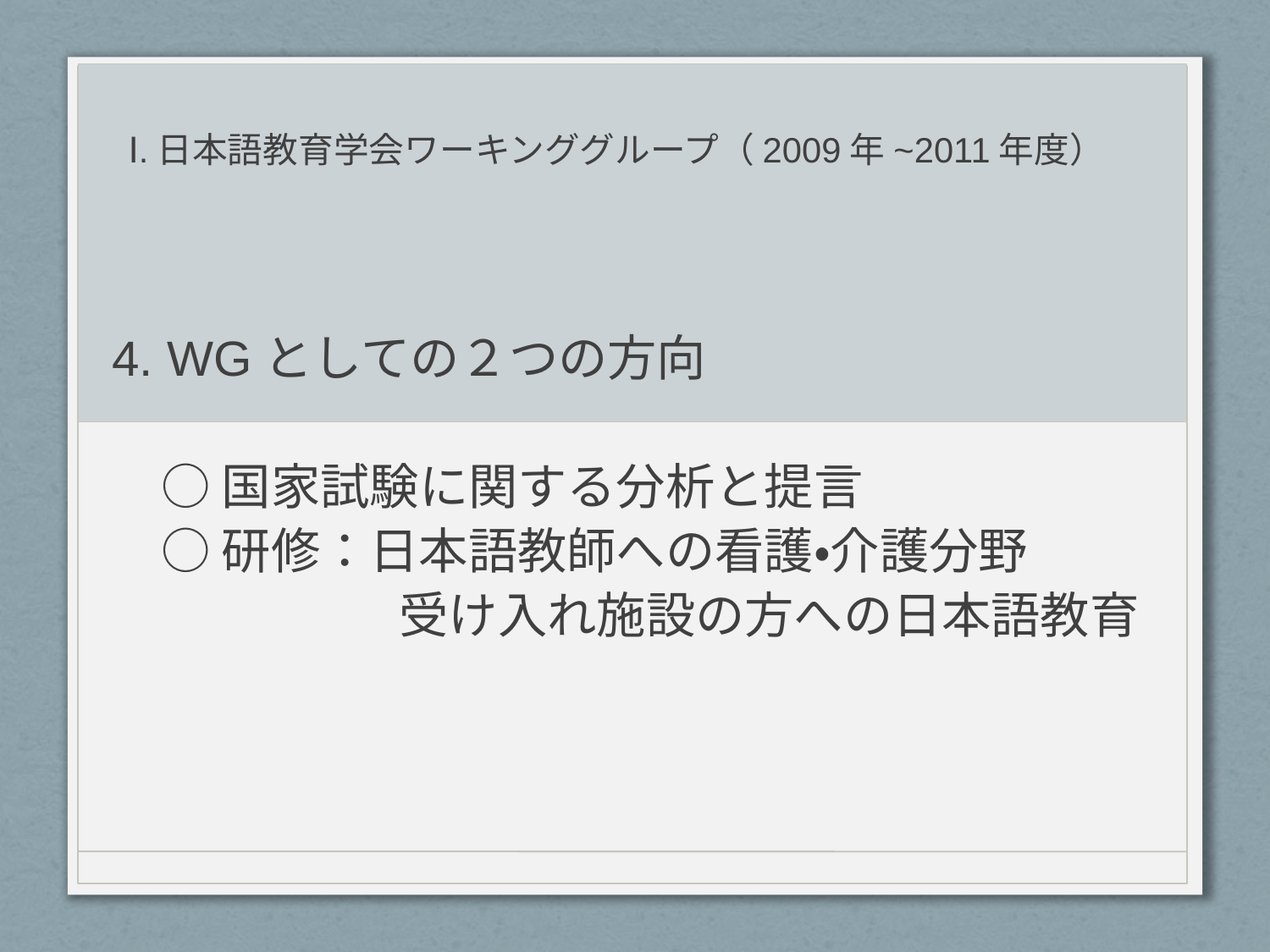

# Ⅰ.日本語教育学会ワーキンググループ（2009年~2011年度）
4. WGとしての２つの方向

　○ 国家試験に関する分析と提言
　○ 研修：日本語教師への看護・介護分野
　　　　   受け入れ施設の方への日本語教育